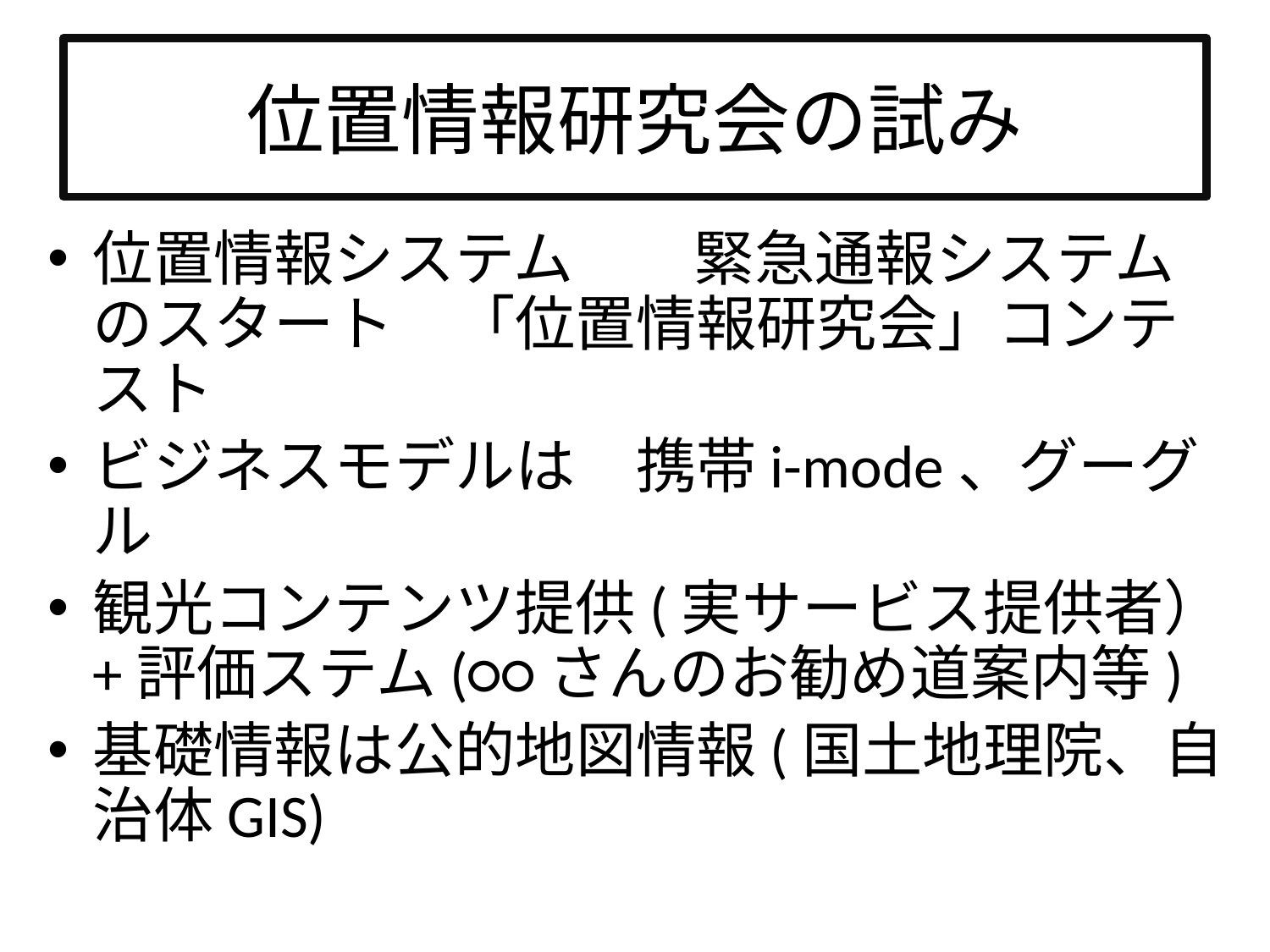

# 位置情報研究会の試み
位置情報システム　　緊急通報システムのスタート　「位置情報研究会」コンテスト
ビジネスモデルは　携帯i-mode、グーグル
観光コンテンツ提供(実サービス提供者）+評価ステム(○○さんのお勧め道案内等)
基礎情報は公的地図情報(国土地理院、自治体GIS)